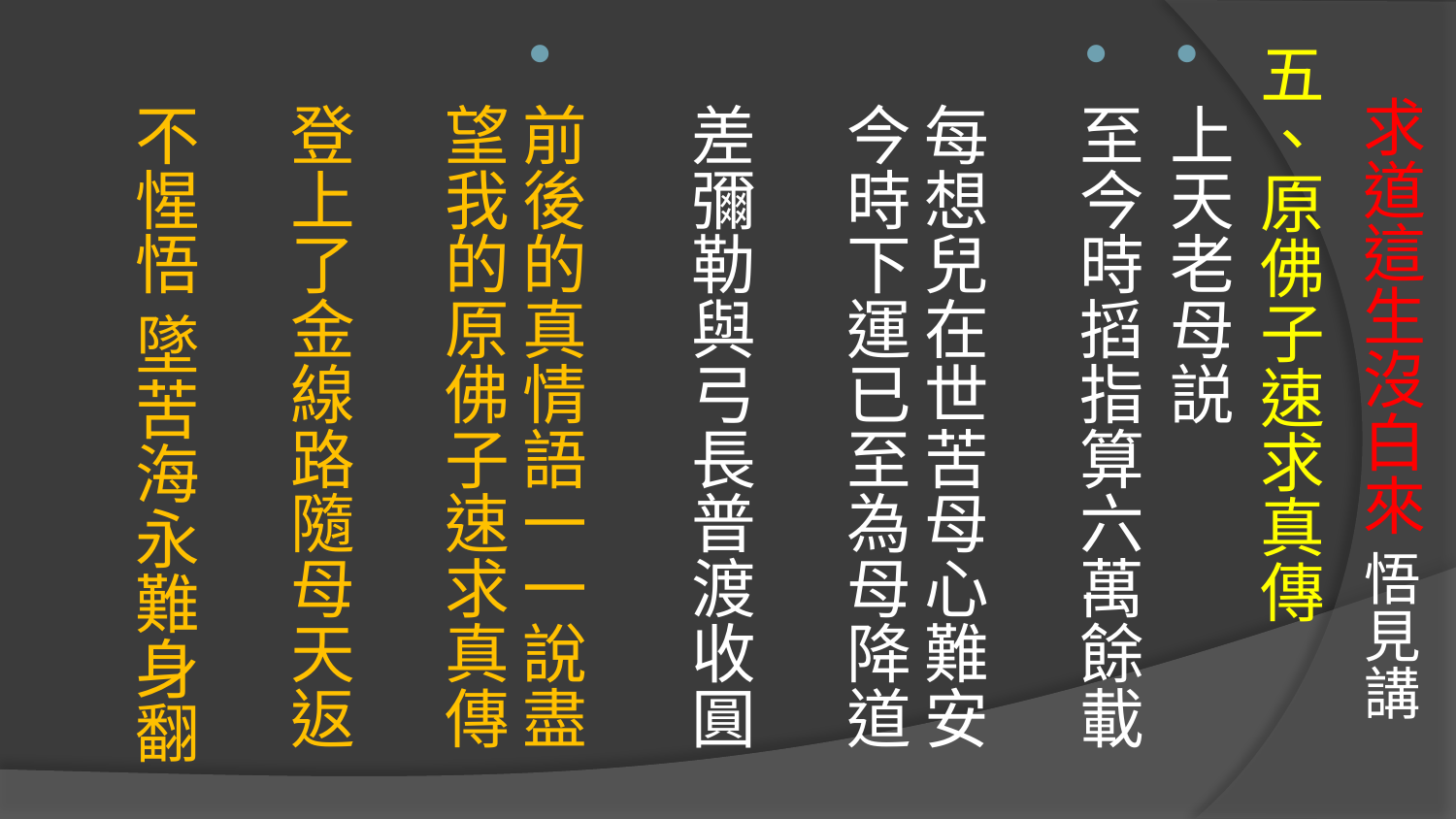

五、原佛子速求真傳
上天老母説
至今時搯指算六萬餘載 　
每想兒在世苦母心難安
今時下運已至為母降道 　
差彌勒與弓長普渡收圓
前後的真情語一一說盡
望我的原佛子速求真傳　
登上了金線路隨母天返 　
不惺悟 墜苦海永難身翻

# 求道這生沒白來 悟見講